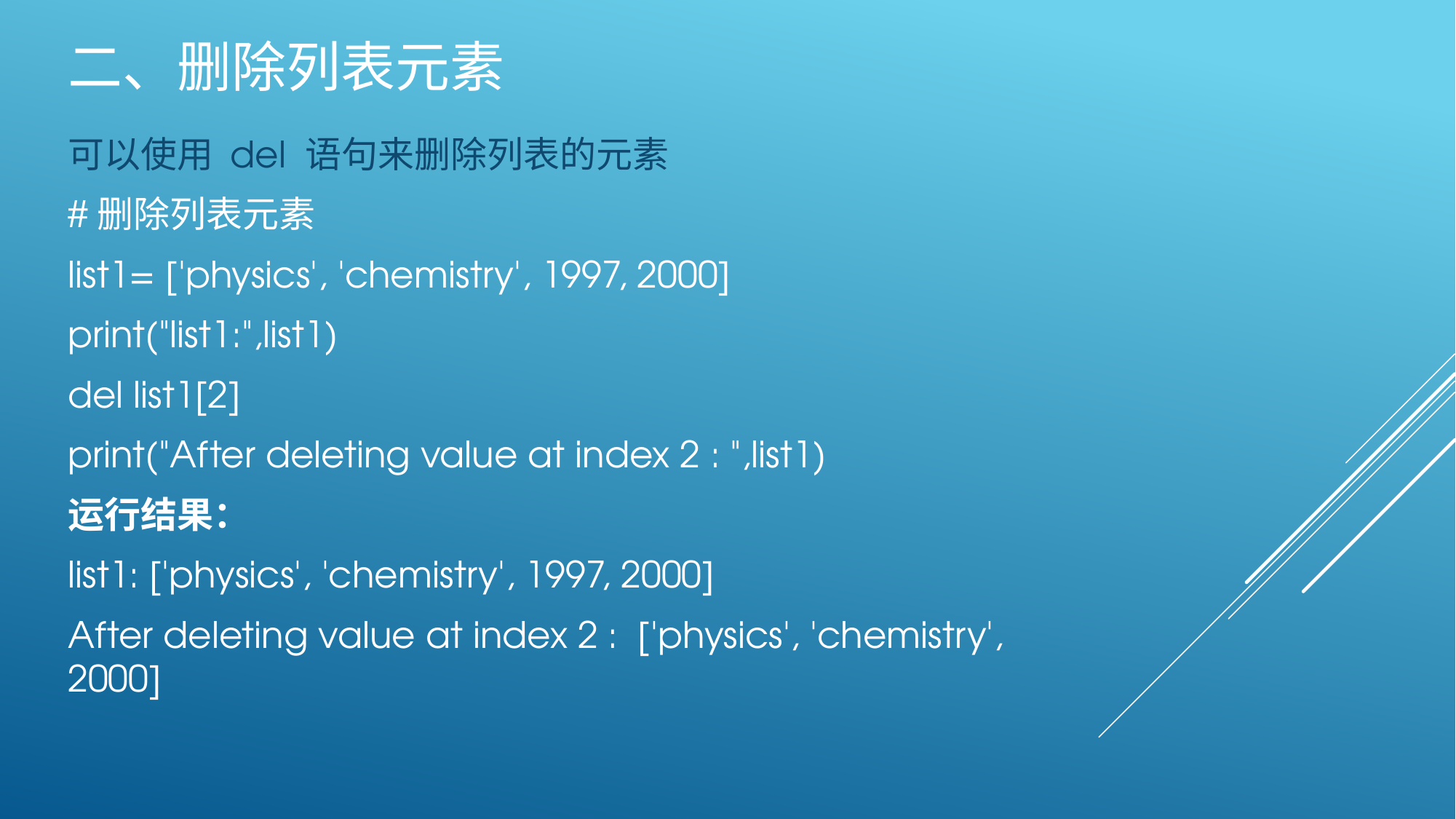

# 二、删除列表元素
可以使用 del 语句来删除列表的元素
#删除列表元素
list1= ['physics', 'chemistry', 1997, 2000]
print("list1:",list1)
del list1[2]
print("After deleting value at index 2 : ",list1)
运行结果：
list1: ['physics', 'chemistry', 1997, 2000]
After deleting value at index 2 :  ['physics', 'chemistry', 2000]